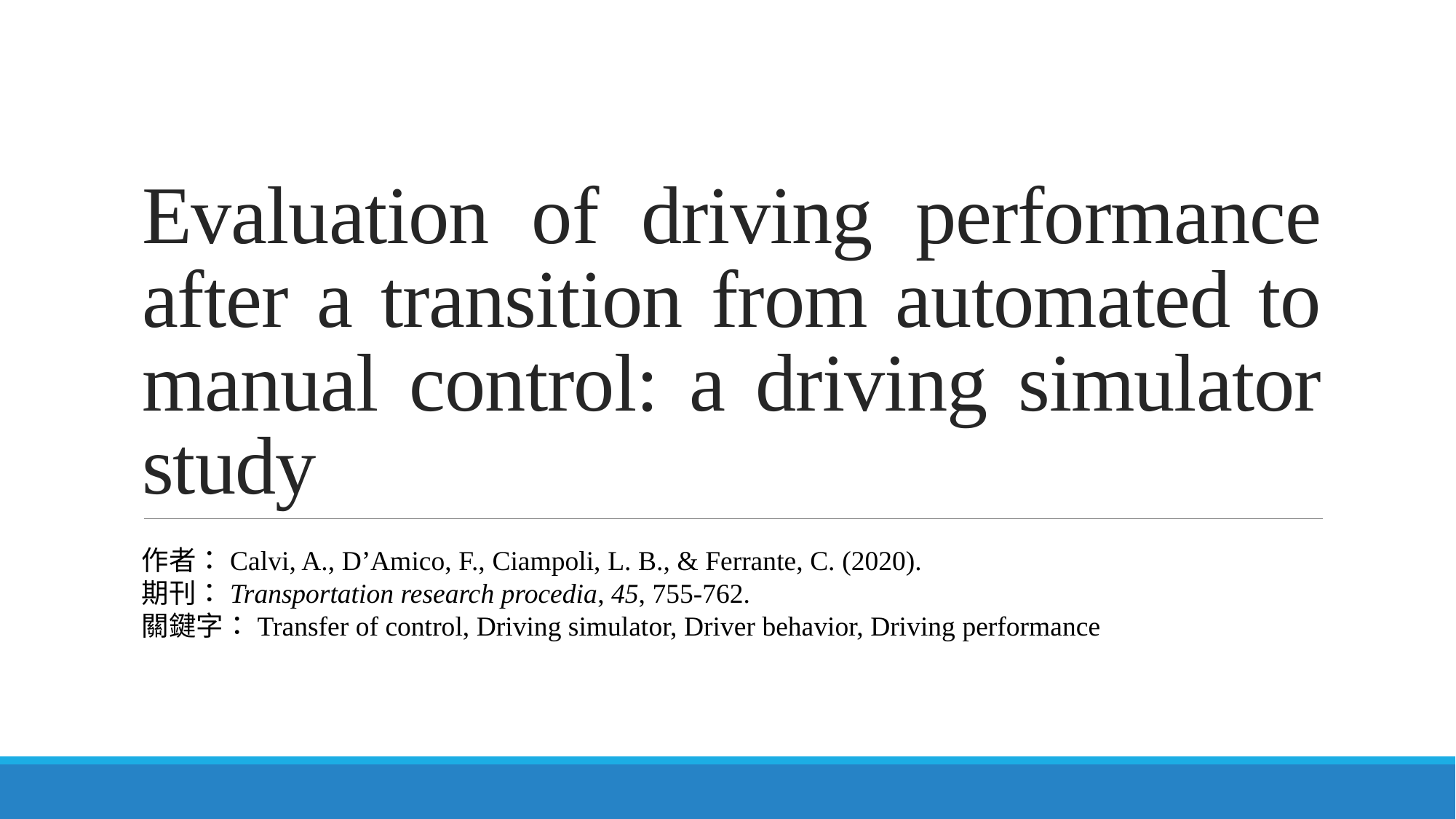

# Evaluation of driving performance after a transition from automated to manual control: a driving simulator study
作者：Calvi, A., D’Amico, F., Ciampoli, L. B., & Ferrante, C. (2020).
期刊：Transportation research procedia, 45, 755-762.
關鍵字：Transfer of control, Driving simulator, Driver behavior, Driving performance